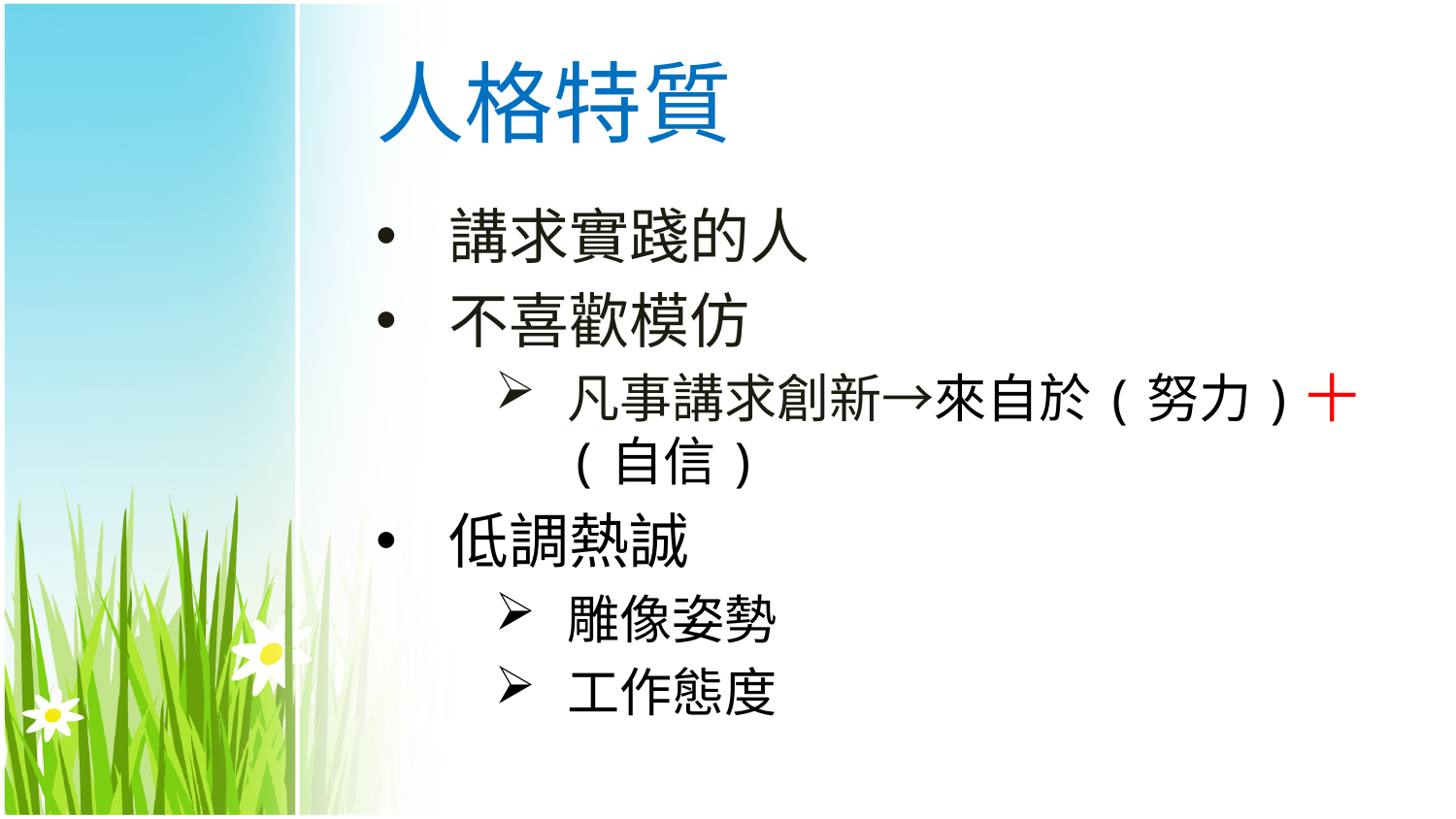

# 人格特質
講求實踐的人
不喜歡模仿
凡事講求創新→來自於(努力)十(自信)
低調熱誠
雕像姿勢
工作態度